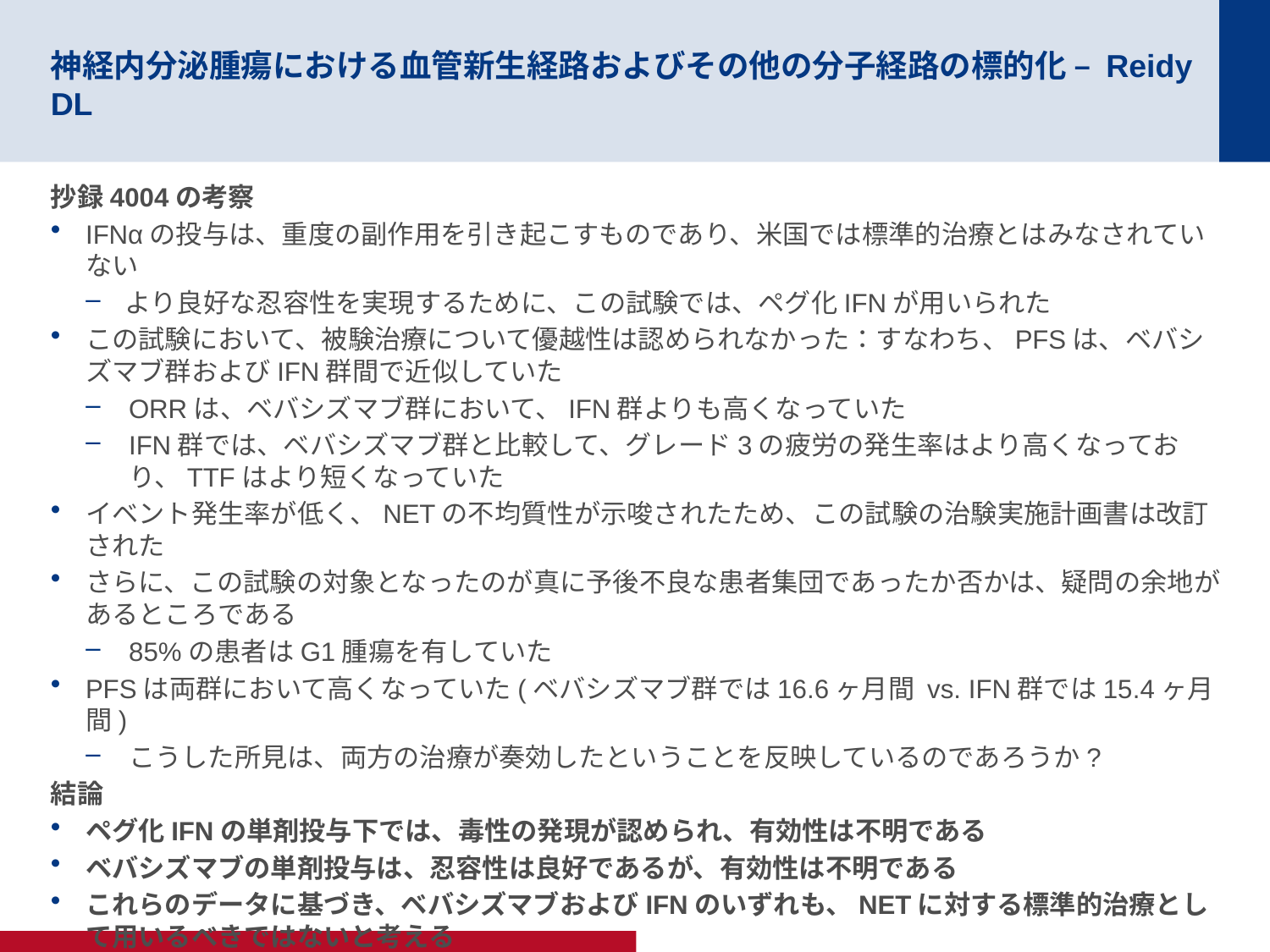

# 神経内分泌腫瘍における血管新生経路およびその他の分子経路の標的化 – Reidy DL
抄録4004の考察
IFNαの投与は、重度の副作用を引き起こすものであり、米国では標準的治療とはみなされていない
より良好な忍容性を実現するために、この試験では、ペグ化IFNが用いられた
この試験において、被験治療について優越性は認められなかった：すなわち、PFSは、ベバシズマブ群およびIFN群間で近似していた
ORRは、ベバシズマブ群において、IFN群よりも高くなっていた
IFN群では、ベバシズマブ群と比較して、グレード3の疲労の発生率はより高くなっており、TTFはより短くなっていた
イベント発生率が低く、NETの不均質性が示唆されたため、この試験の治験実施計画書は改訂された
さらに、この試験の対象となったのが真に予後不良な患者集団であったか否かは、疑問の余地があるところである
85%の患者はG1腫瘍を有していた
PFSは両群において高くなっていた(ベバシズマブ群では16.6ヶ月間 vs. IFN群では15.4ヶ月間)
こうした所見は、両方の治療が奏効したということを反映しているのであろうか?
結論
ペグ化IFNの単剤投与下では、毒性の発現が認められ、有効性は不明である
ベバシズマブの単剤投与は、忍容性は良好であるが、有効性は不明である
これらのデータに基づき、ベバシズマブおよびIFNのいずれも、NETに対する標準的治療として用いるべきではないと考える
しかし、他のVEGF阻害薬については、さらなる試験の実施を検討すべきである、現在、そうした試験が進行中である